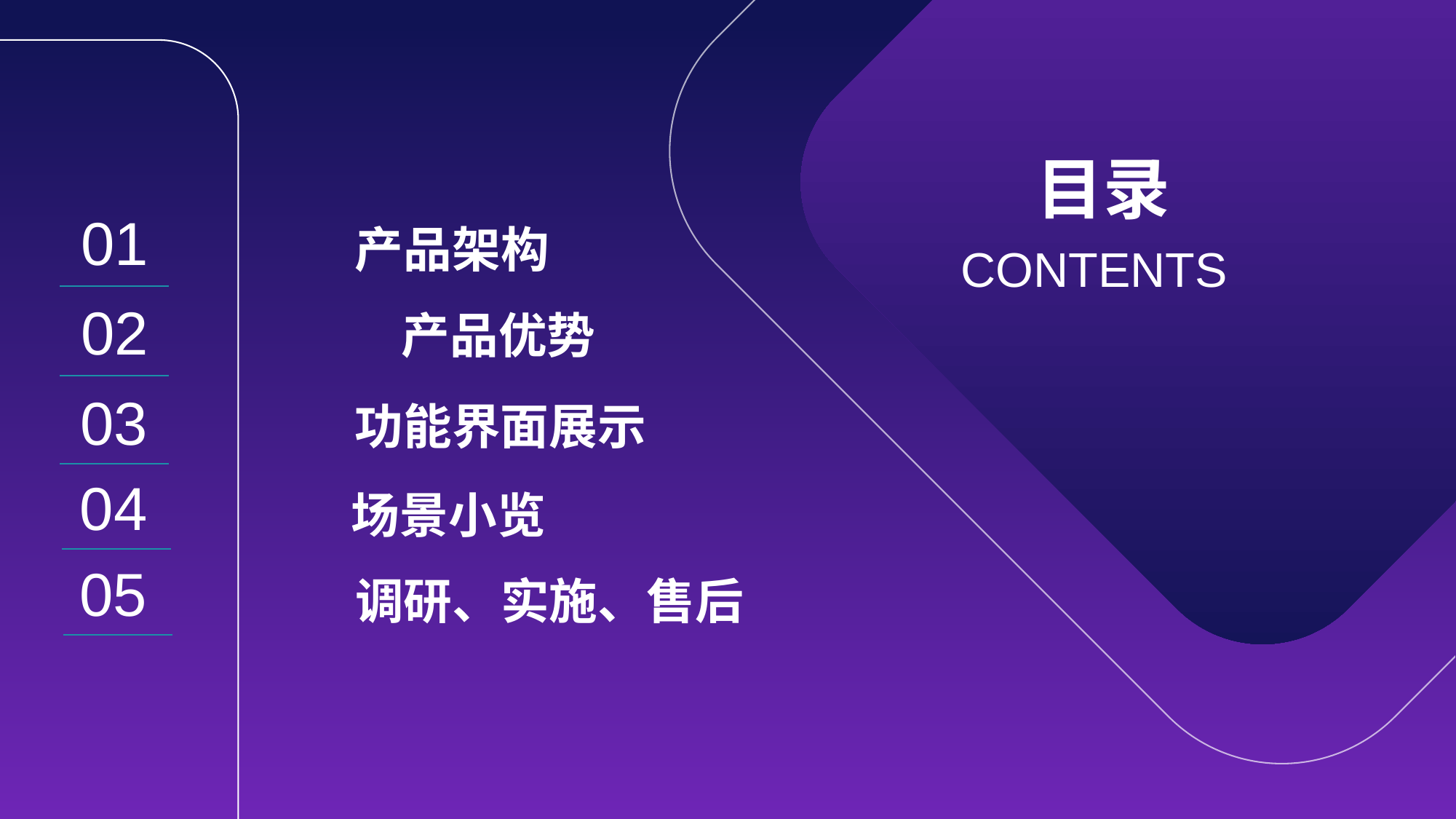

目录
CONTENTS
01
产品架构
02
产品优势
03
 功能界面展示
04
场景小览
05
 调研、实施、售后